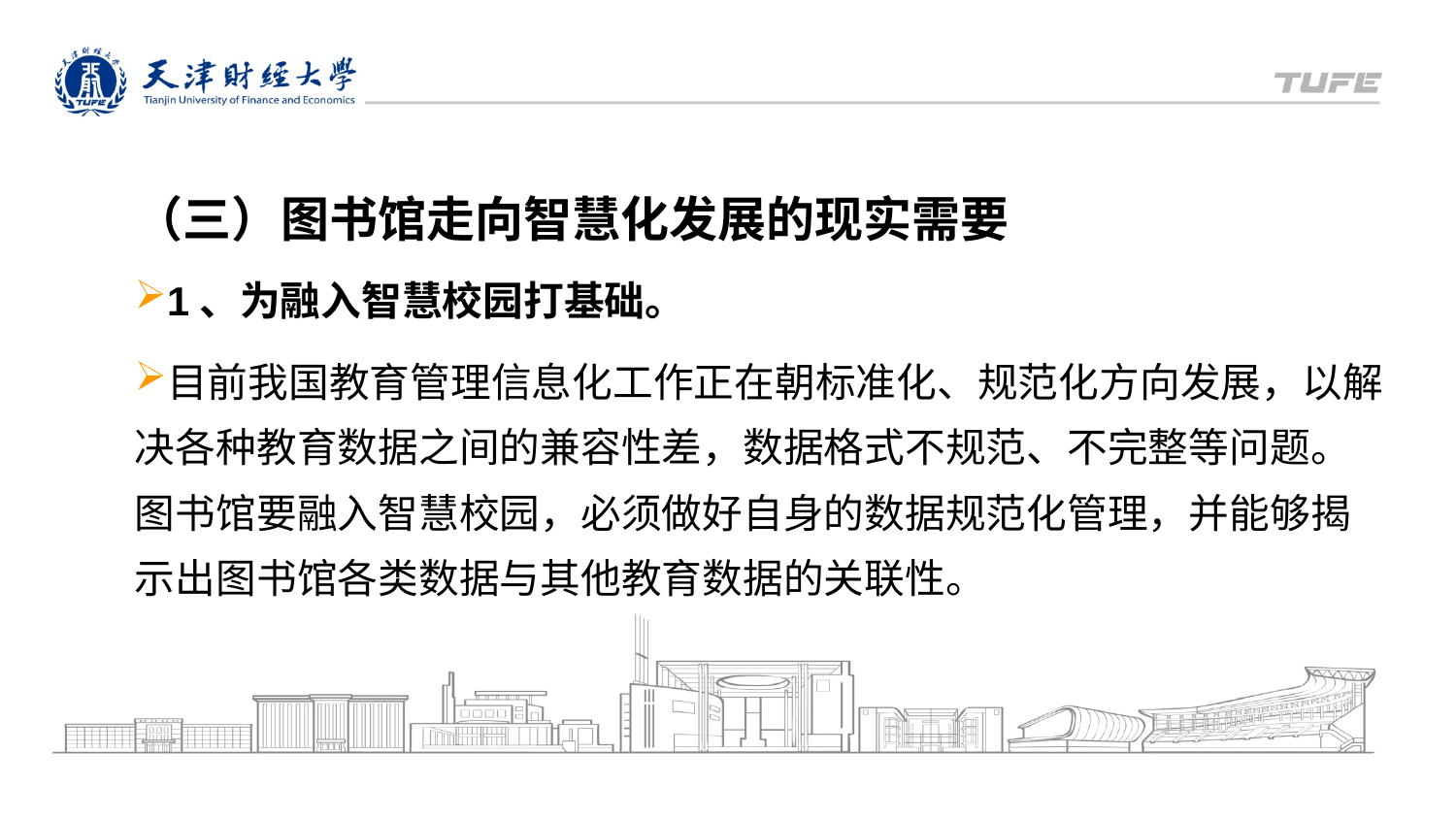

（三）图书馆走向智慧化发展的现实需要
1、为融入智慧校园打基础。
目前我国教育管理信息化工作正在朝标准化、规范化方向发展，以解决各种教育数据之间的兼容性差，数据格式不规范、不完整等问题。图书馆要融入智慧校园，必须做好自身的数据规范化管理，并能够揭示出图书馆各类数据与其他教育数据的关联性。

天津财经大学XX
XXXX年X月X日